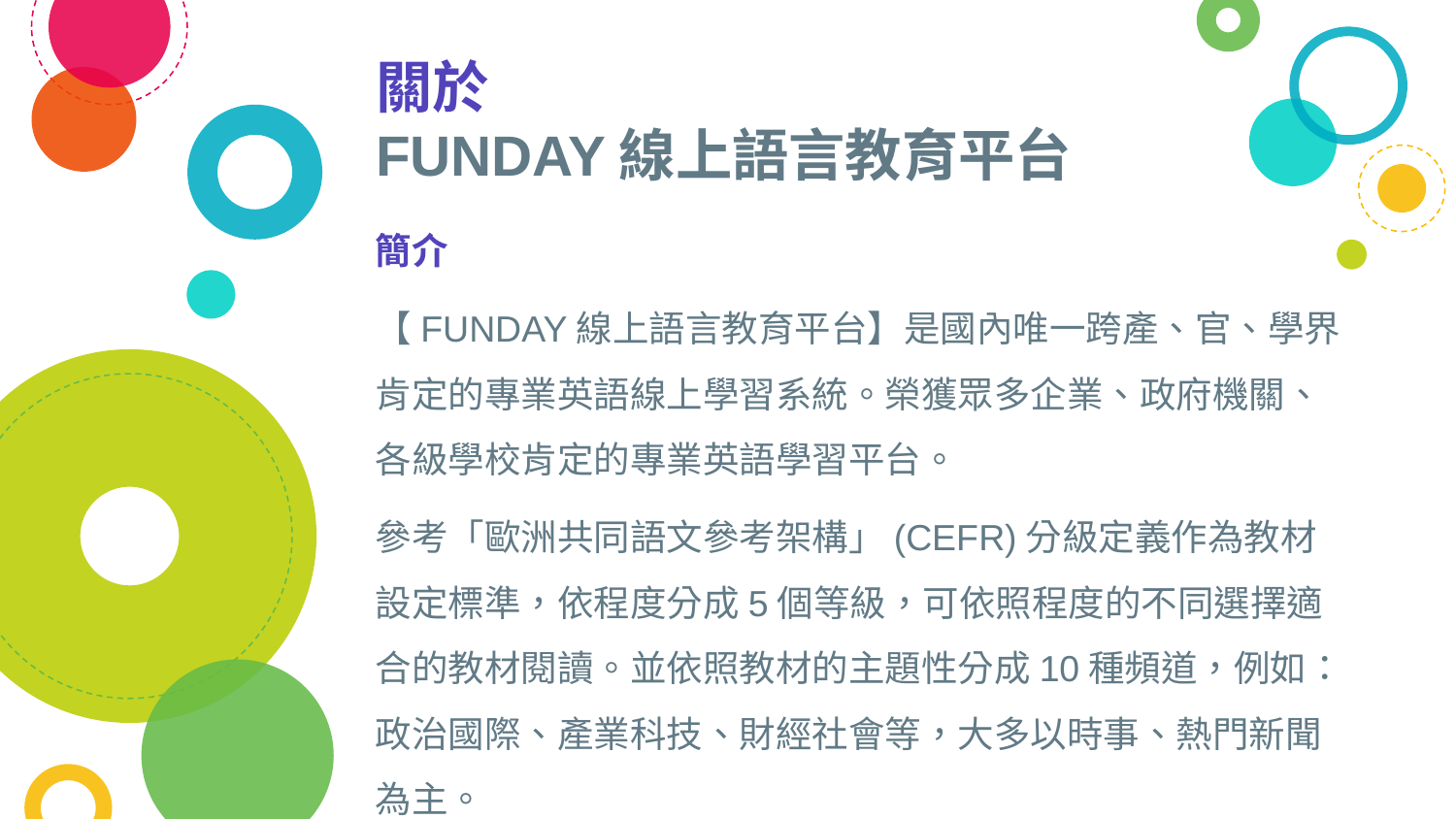

# 關於 FUNDAY線上語言教育平台
簡介
【FUNDAY線上語言教育平台】是國內唯一跨產、官、學界肯定的專業英語線上學習系統。榮獲眾多企業、政府機關、各級學校肯定的專業英語學習平台。
參考「歐洲共同語文參考架構」(CEFR)分級定義作為教材設定標準，依程度分成5個等級，可依照程度的不同選擇適合的教材閱讀。並依照教材的主題性分成10種頻道，例如：政治國際、產業科技、財經社會等，大多以時事、熱門新聞為主。